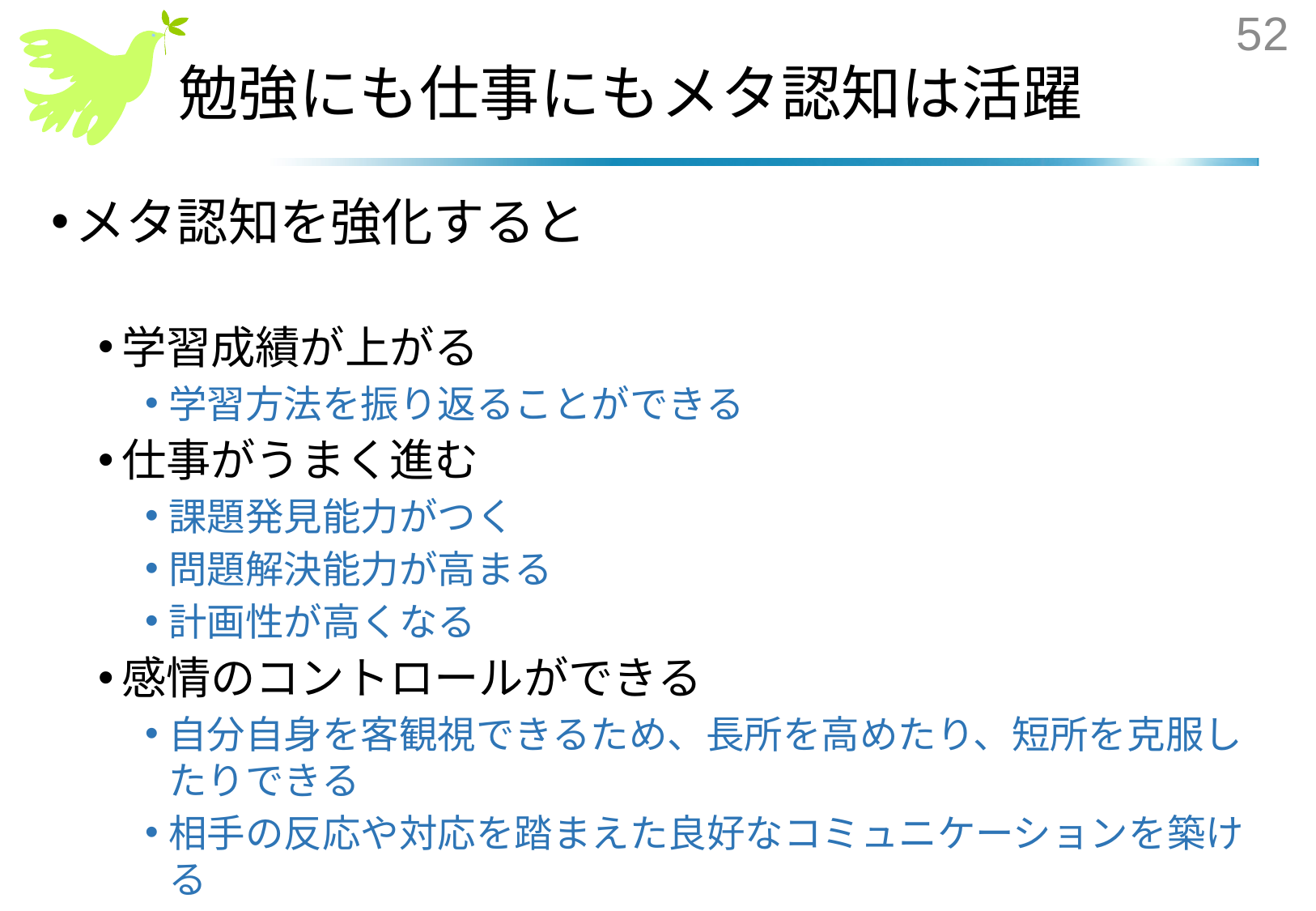

52
# 勉強にも仕事にもメタ認知は活躍
メタ認知を強化すると
学習成績が上がる
学習方法を振り返ることができる
仕事がうまく進む
課題発見能力がつく
問題解決能力が高まる
計画性が高くなる
感情のコントロールができる
自分自身を客観視できるため、長所を高めたり、短所を克服したりできる
相手の反応や対応を踏まえた良好なコミュニケーションを築ける